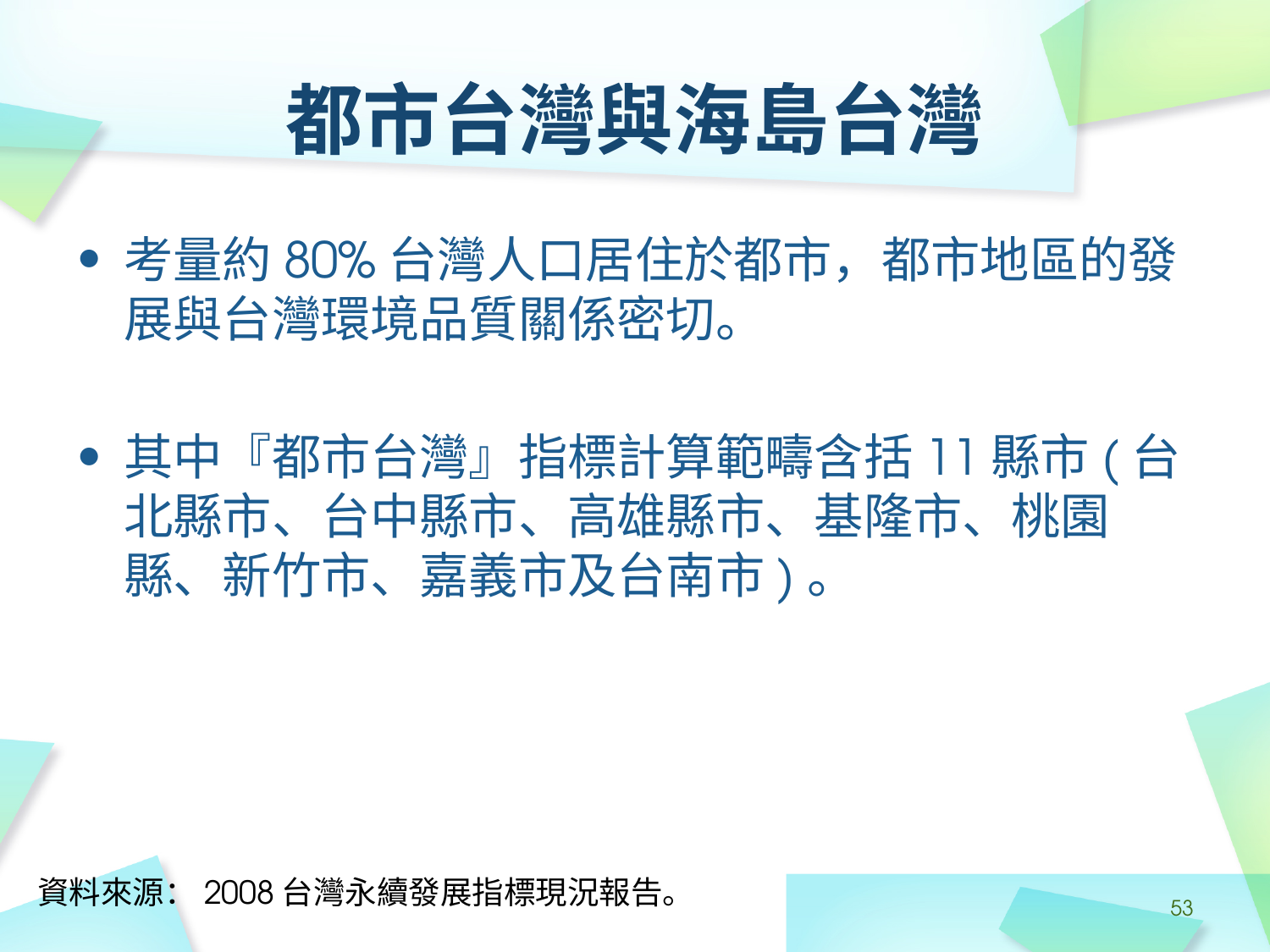

# 都市台灣與海島台灣
考量約80%台灣人口居住於都市，都市地區的發展與台灣環境品質關係密切。

其中『都市台灣』指標計算範疇含括11縣市(台北縣市、台中縣市、高雄縣市、基隆市、桃園縣、新竹市、嘉義市及台南市)。
資料來源：2008台灣永續發展指標現況報告。
53